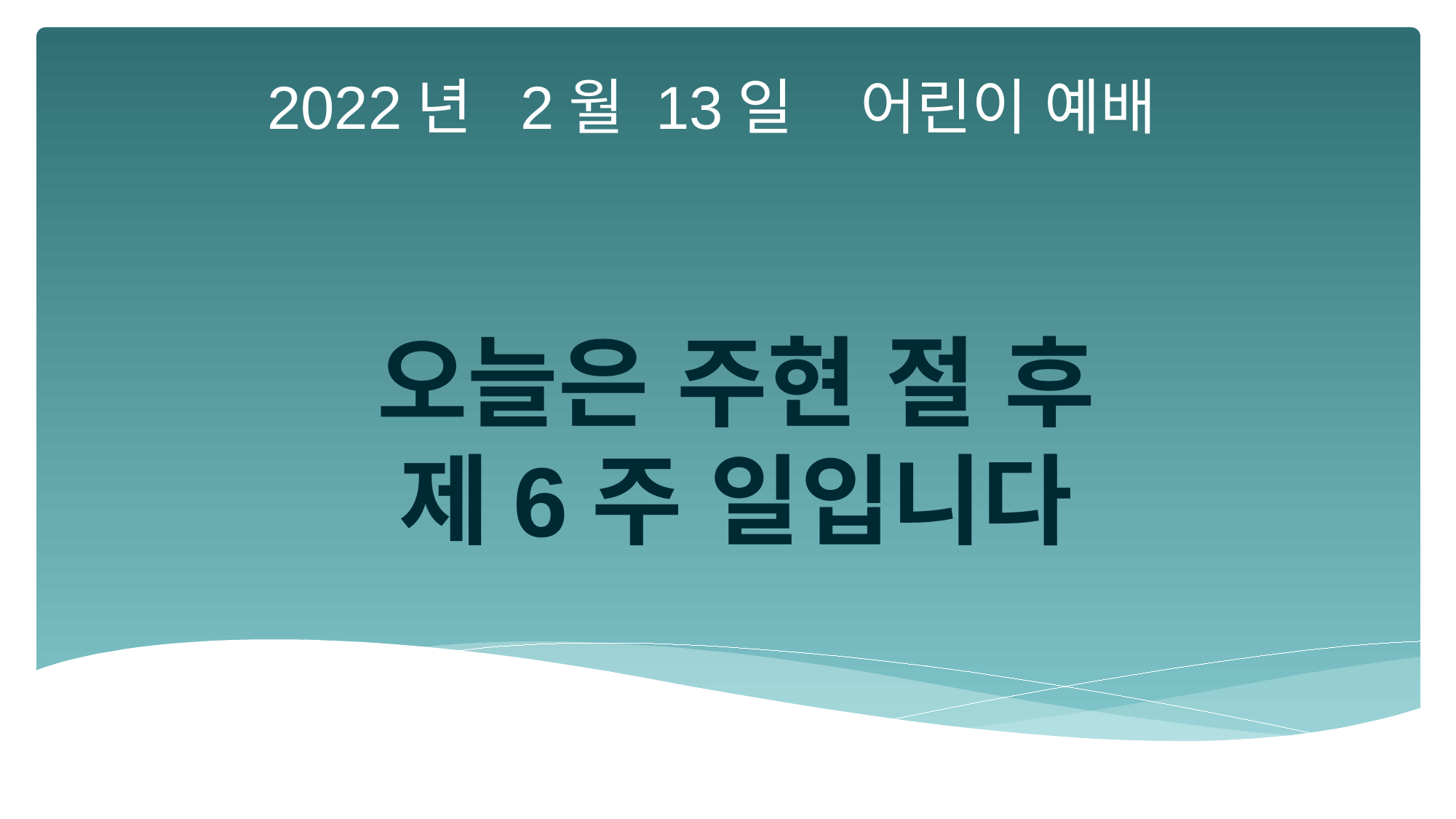

2022년  2월 13일    어린이 예배
오늘은 주현 절 후
제6주 일입니다